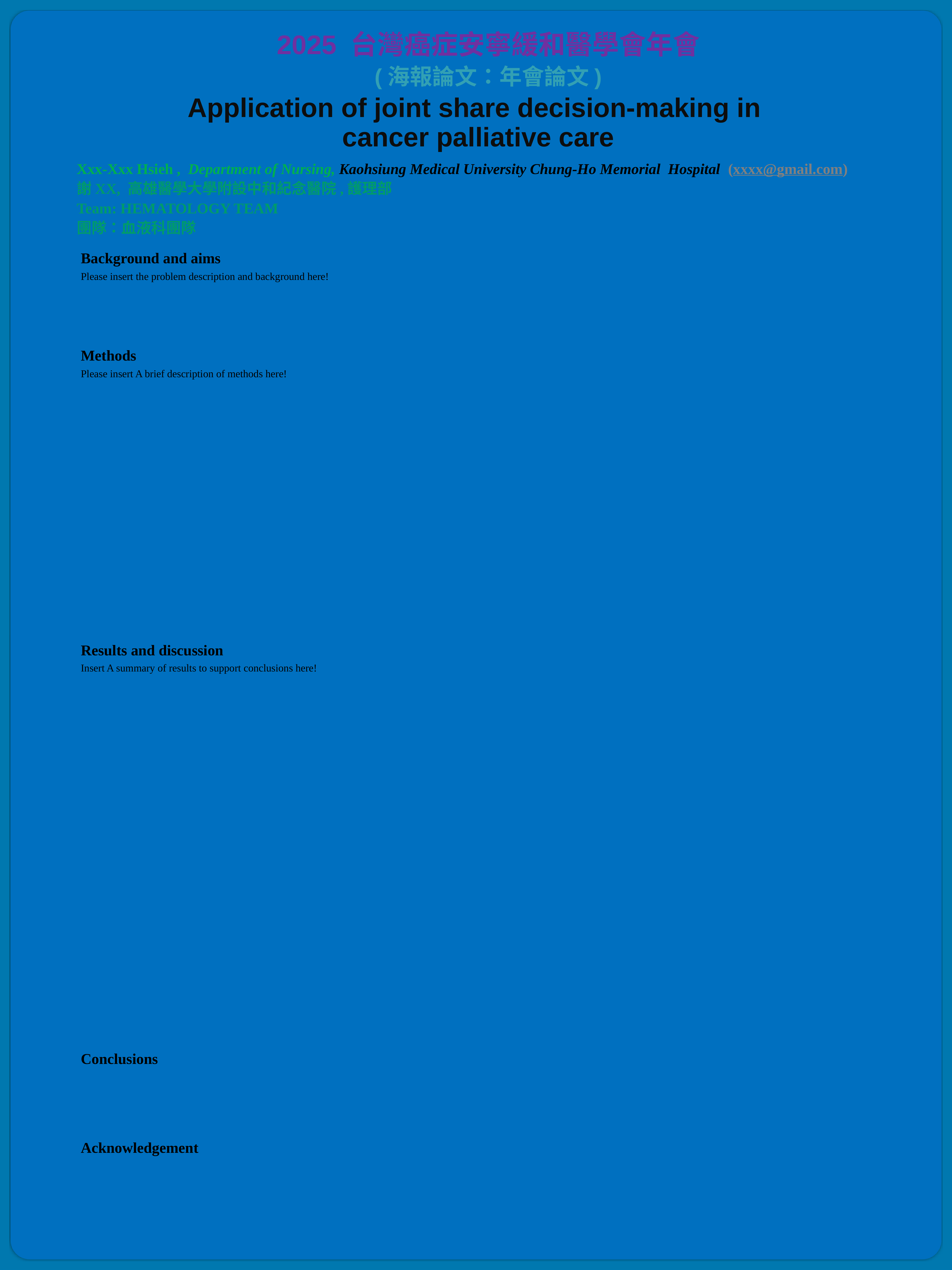

2025 台灣癌症安寧緩和醫學會年會
(海報論文：年會論文)
Application of joint share decision-making in
cancer palliative care
Xxx-Xxx Hsieh ,  Department of Nursing, Kaohsiung Medical University Chung-Ho Memorial  Hospital  (xxxx@gmail.com)
謝XX, 高雄醫學大學附設中和紀念醫院,護理部
Team: HEMATOLOGY TEAM
團隊：血液科團隊

Background and aims
Please insert the problem description and background here!

Methods
Please insert A brief description of methods here!

Results and discussion
Insert A summary of results to support conclusions here!

Conclusions

Acknowledgement